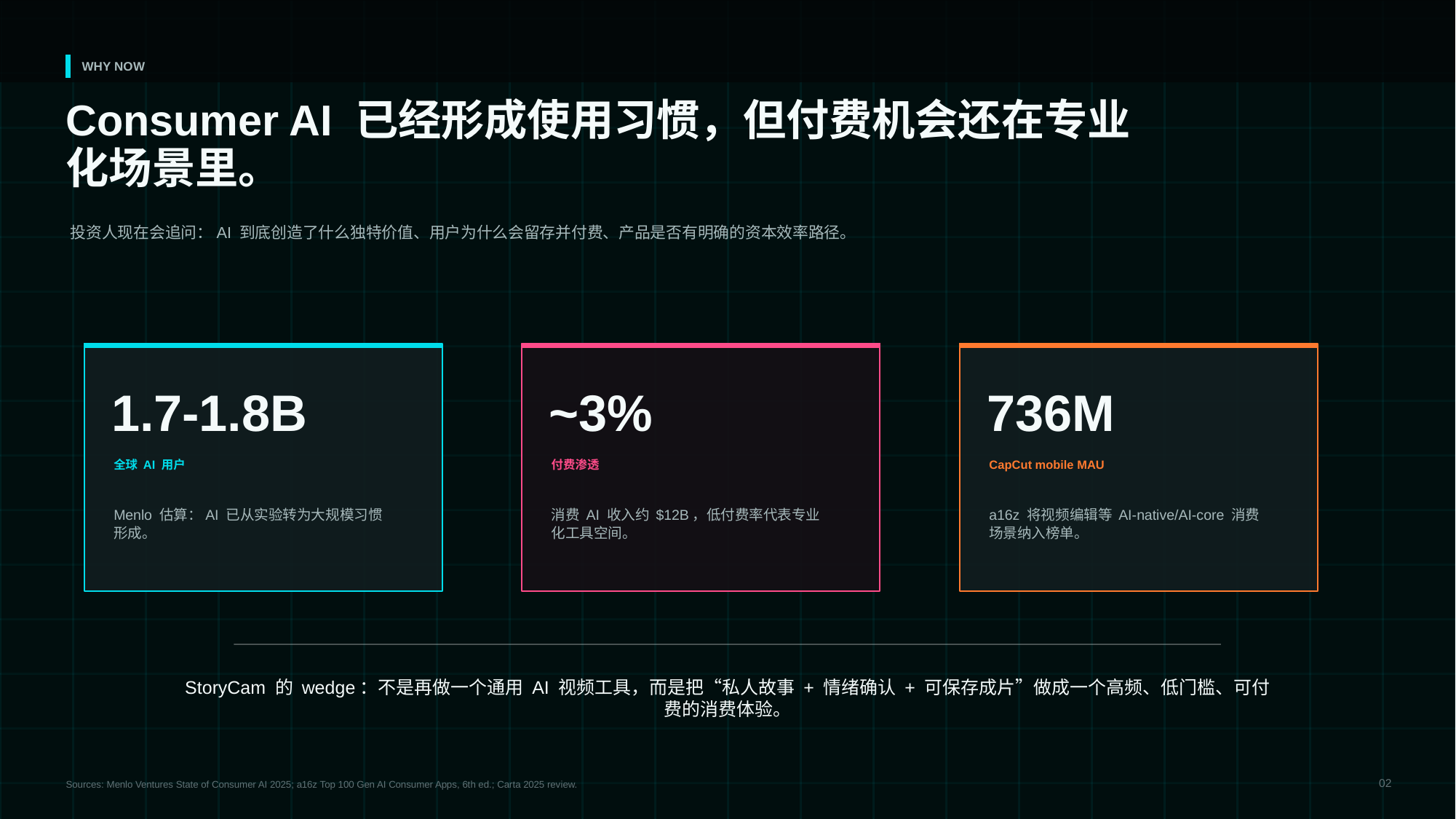

WHY NOW

Consumer AI 已经形成使用习惯，但付费机会还在专业化场景里。

投资人现在会追问：AI 到底创造了什么独特价值、用户为什么会留存并付费、产品是否有明确的资本效率路径。

1.7-1.8B
~3%
736M

全球 AI 用户
付费渗透
CapCut mobile MAU
Menlo 估算：AI 已从实验转为大规模习惯形成。
消费 AI 收入约 $12B，低付费率代表专业化工具空间。
a16z 将视频编辑等 AI-native/AI-core 消费场景纳入榜单。

StoryCam 的 wedge：不是再做一个通用 AI 视频工具，而是把“私人故事 + 情绪确认 + 可保存成片”做成一个高频、低门槛、可付费的消费体验。

02
Sources: Menlo Ventures State of Consumer AI 2025; a16z Top 100 Gen AI Consumer Apps, 6th ed.; Carta 2025 review.